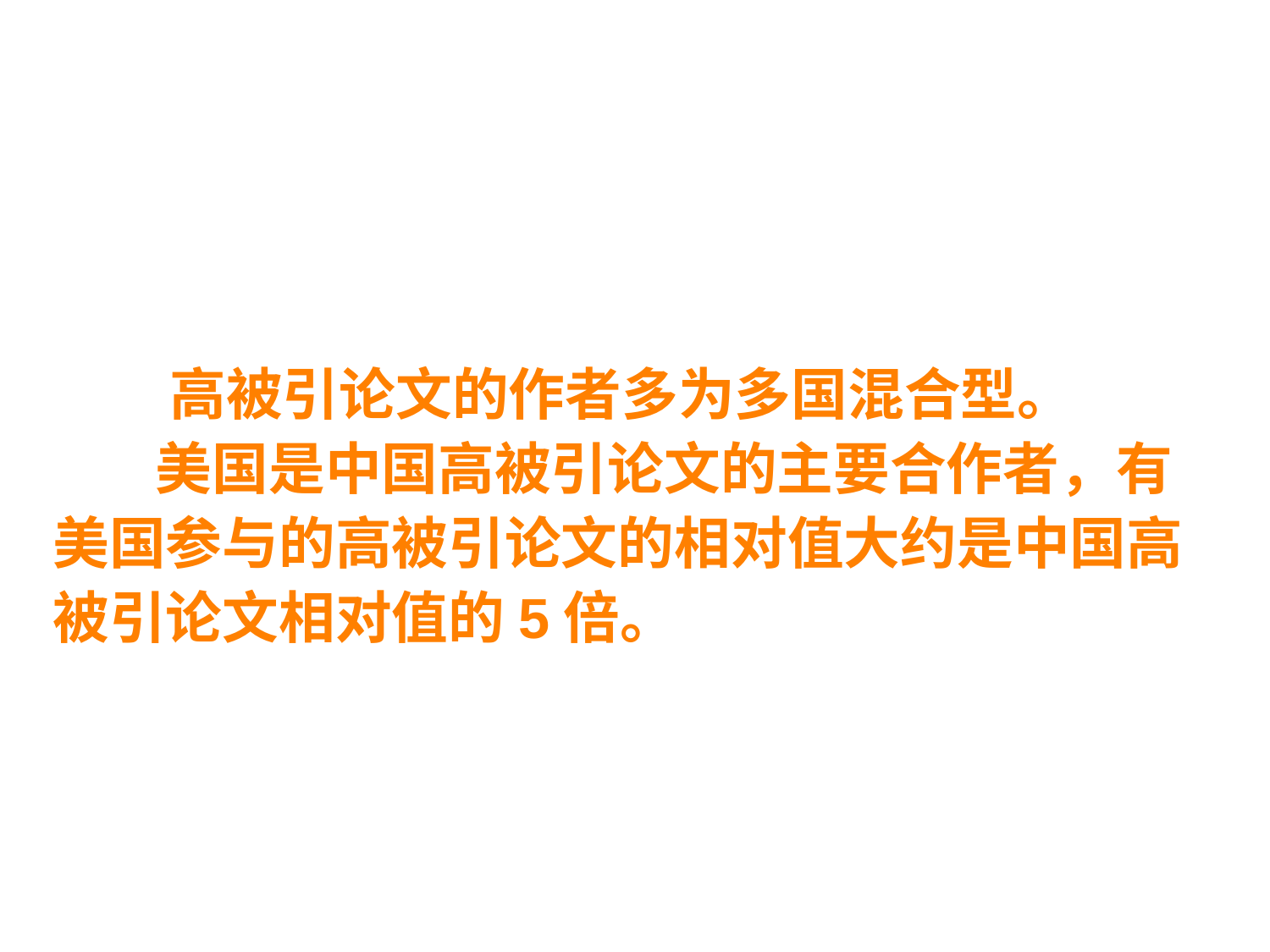

# 高被引论文的作者多为多国混合型。 美国是中国高被引论文的主要合作者，有美国参与的高被引论文的相对值大约是中国高被引论文相对值的5倍。